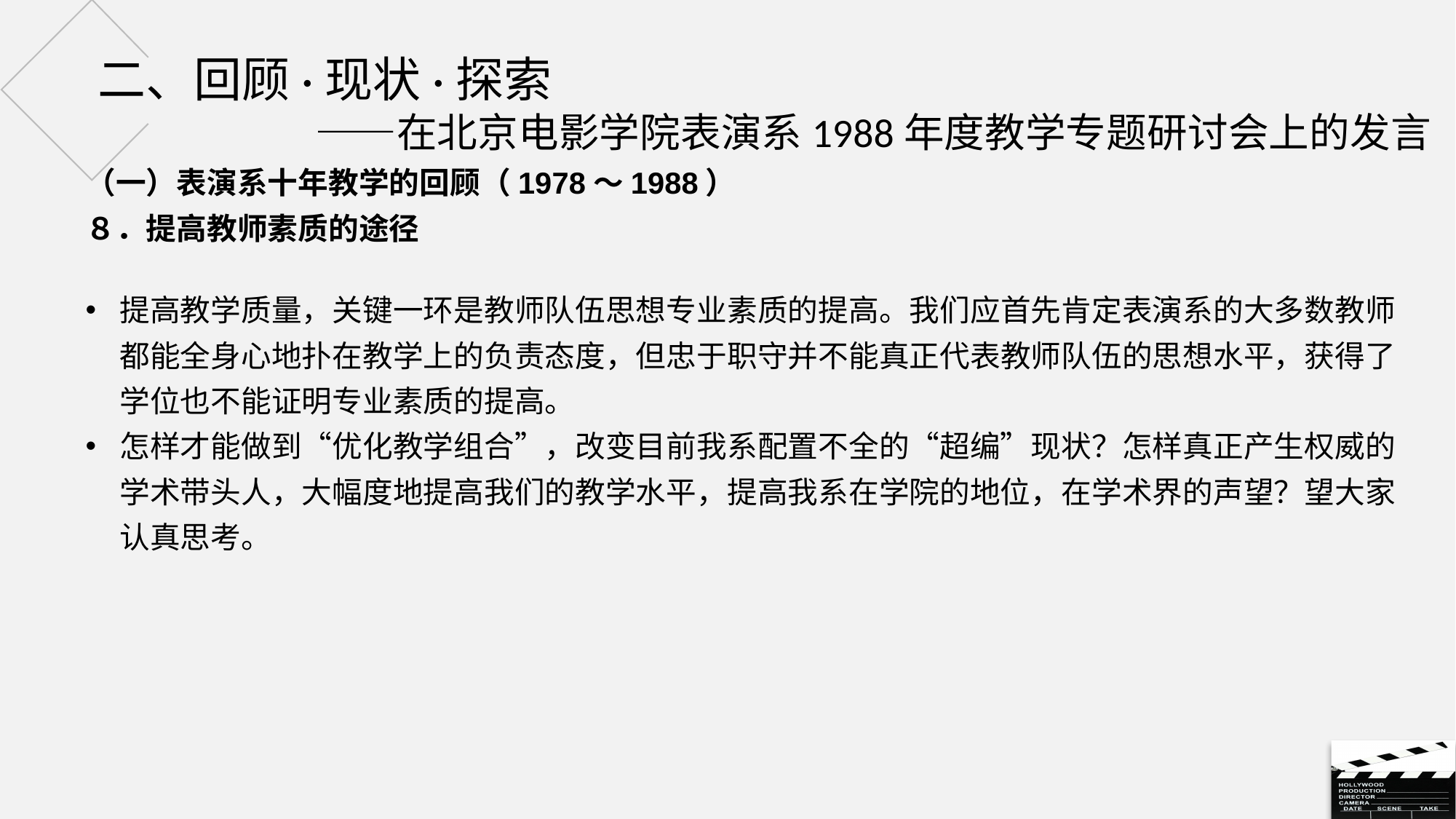

# 二、回顾·现状·探索 ——在北京电影学院表演系1988年度教学专题研讨会上的发言
（一）表演系十年教学的回顾（1978～1988）
８．提高教师素质的途径

提高教学质量，关键一环是教师队伍思想专业素质的提高。我们应首先肯定表演系的大多数教师都能全身心地扑在教学上的负责态度，但忠于职守并不能真正代表教师队伍的思想水平，获得了学位也不能证明专业素质的提高。
怎样才能做到“优化教学组合”，改变目前我系配置不全的“超编”现状？怎样真正产生权威的学术带头人，大幅度地提高我们的教学水平，提高我系在学院的地位，在学术界的声望？望大家认真思考。